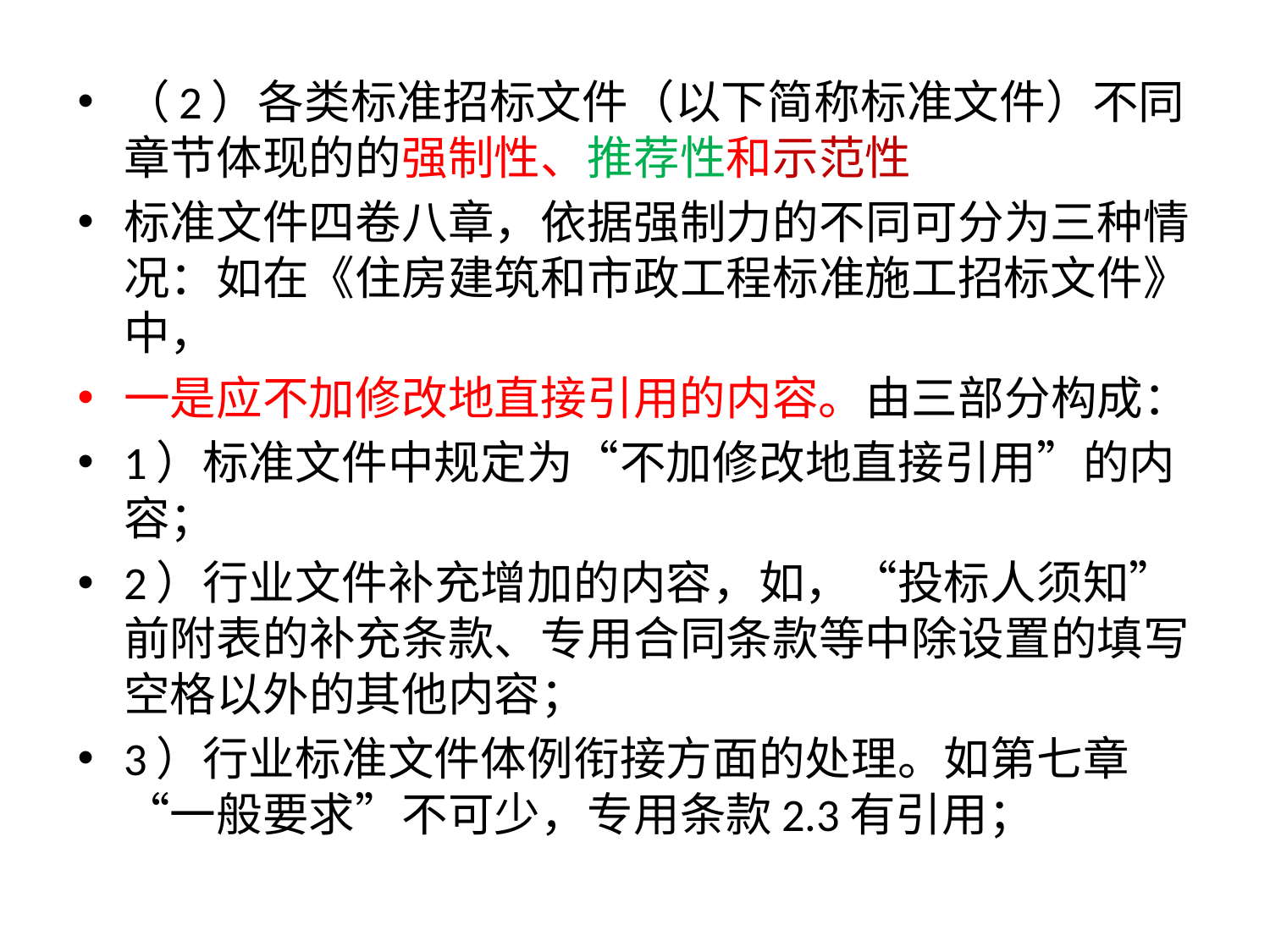

（2）各类标准招标文件（以下简称标准文件）不同章节体现的的强制性、推荐性和示范性
标准文件四卷八章，依据强制力的不同可分为三种情况：如在《住房建筑和市政工程标准施工招标文件》中，
一是应不加修改地直接引用的内容。由三部分构成：
1）标准文件中规定为“不加修改地直接引用”的内容；
2）行业文件补充增加的内容，如，“投标人须知”前附表的补充条款、专用合同条款等中除设置的填写空格以外的其他内容；
3）行业标准文件体例衔接方面的处理。如第七章“一般要求”不可少，专用条款2.3有引用；